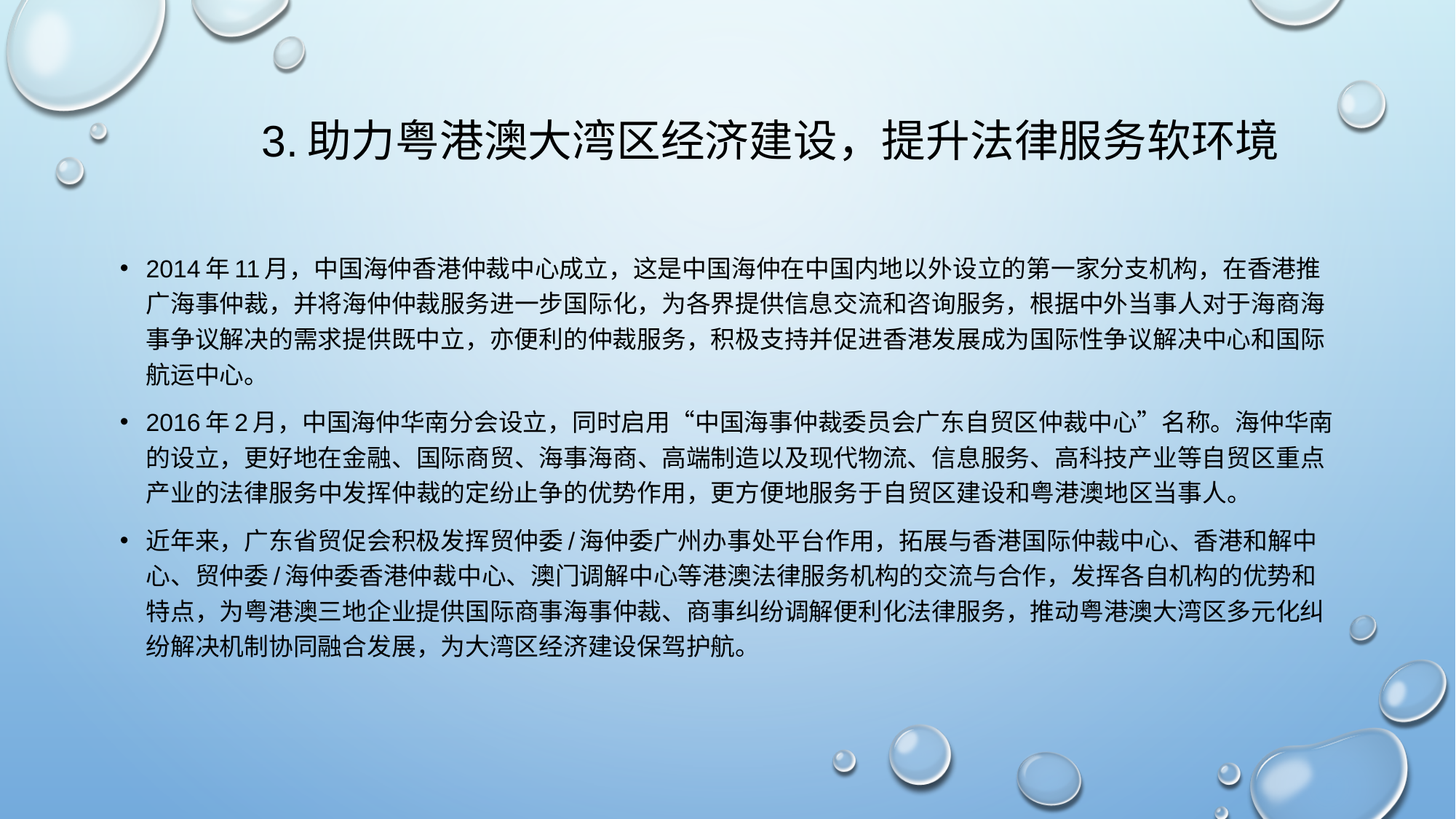

3.助力粤港澳大湾区经济建设，提升法律服务软环境

2014年11月，中国海仲香港仲裁中心成立，这是中国海仲在中国内地以外设立的第一家分支机构，在香港推广海事仲裁，并将海仲仲裁服务进一步国际化，为各界提供信息交流和咨询服务，根据中外当事人对于海商海事争议解决的需求提供既中立，亦便利的仲裁服务，积极支持并促进香港发展成为国际性争议解决中心和国际航运中心。
2016年2月，中国海仲华南分会设立，同时启用“中国海事仲裁委员会广东自贸区仲裁中心”名称。海仲华南的设立，更好地在金融、国际商贸、海事海商、高端制造以及现代物流、信息服务、高科技产业等自贸区重点产业的法律服务中发挥仲裁的定纷止争的优势作用，更方便地服务于自贸区建设和粤港澳地区当事人。
近年来，广东省贸促会积极发挥贸仲委/海仲委广州办事处平台作用，拓展与香港国际仲裁中心、香港和解中心、贸仲委/海仲委香港仲裁中心、澳门调解中心等港澳法律服务机构的交流与合作，发挥各自机构的优势和特点，为粤港澳三地企业提供国际商事海事仲裁、商事纠纷调解便利化法律服务，推动粤港澳大湾区多元化纠纷解决机制协同融合发展，为大湾区经济建设保驾护航。